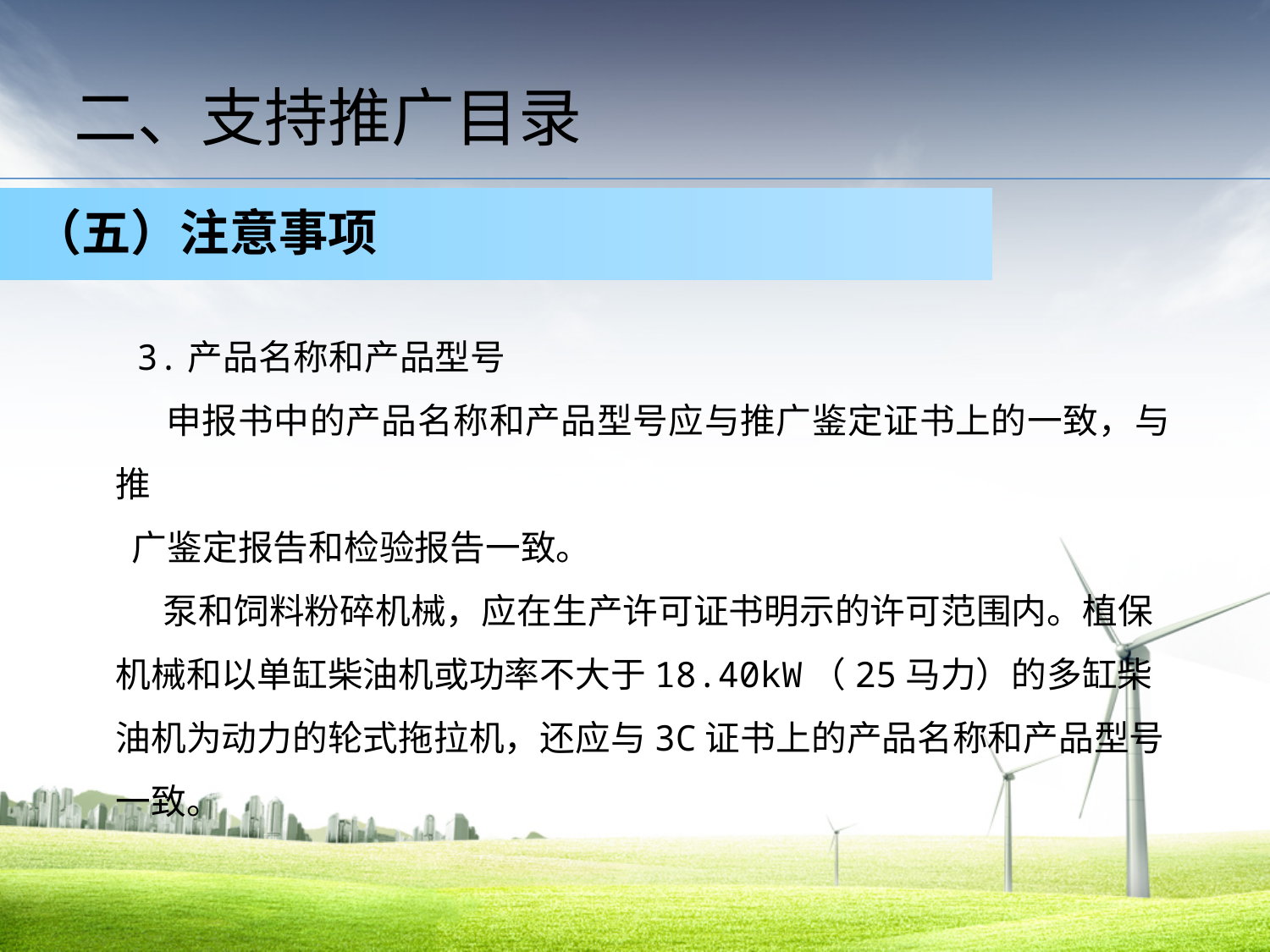

二、支持推广目录

（五）注意事项
 3.产品名称和产品型号
     申报书中的产品名称和产品型号应与推广鉴定证书上的一致，与推
 广鉴定报告和检验报告一致。
     泵和饲料粉碎机械，应在生产许可证书明示的许可范围内。植保机械和以单缸柴油机或功率不大于18.40kW（25马力）的多缸柴油机为动力的轮式拖拉机，还应与3C证书上的产品名称和产品型号一致。